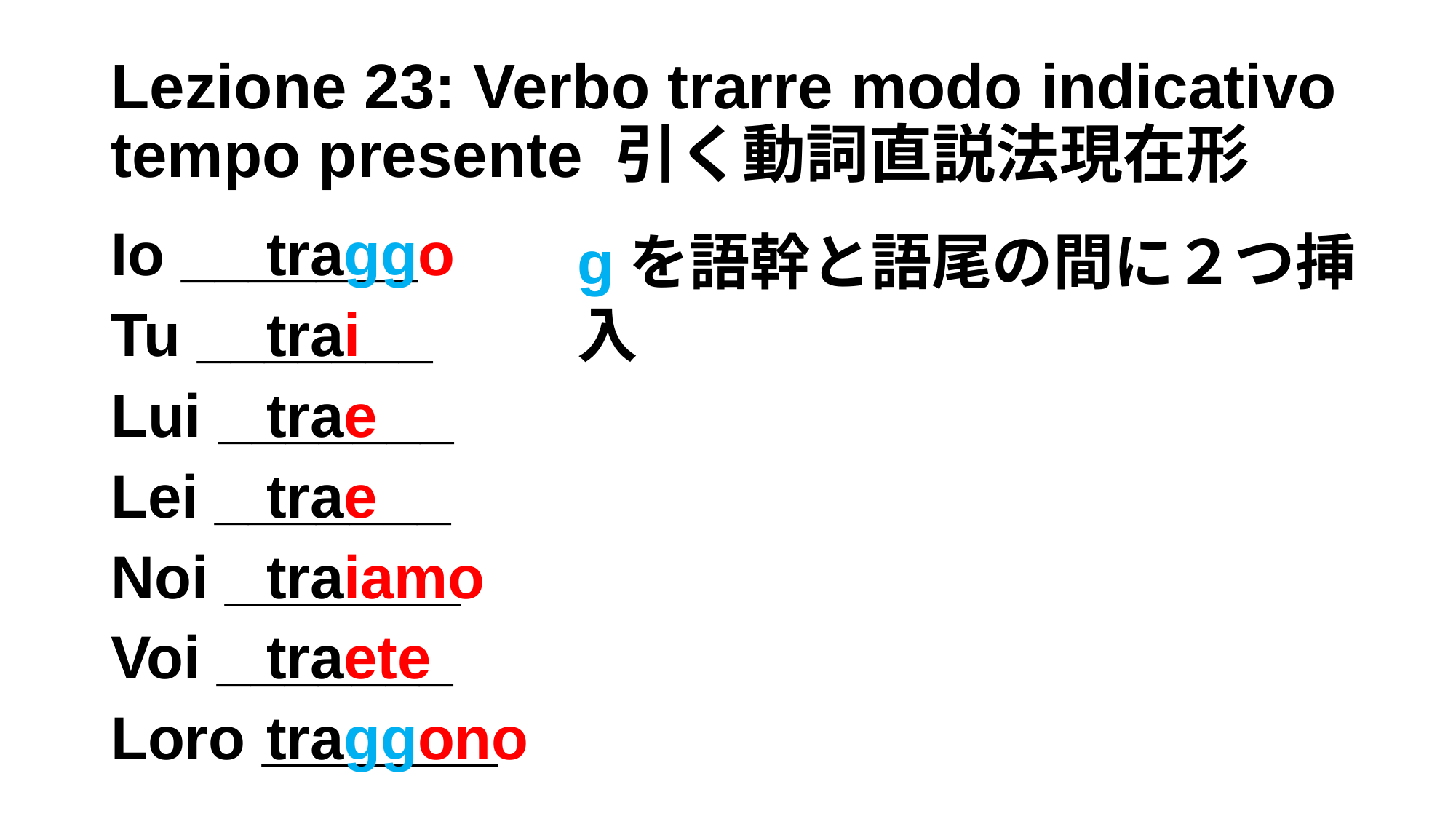

# Lezione 23: Verbo trarre modo indicativo tempo presente 引く動詞直説法現在形
Io _______
Tu _______
Lui _______
Lei _______
Noi _______
Voi _______
Loro _______

traggo
trai
trae
trae
traiamo
traete
traggono

gを語幹と語尾の間に２つ挿入